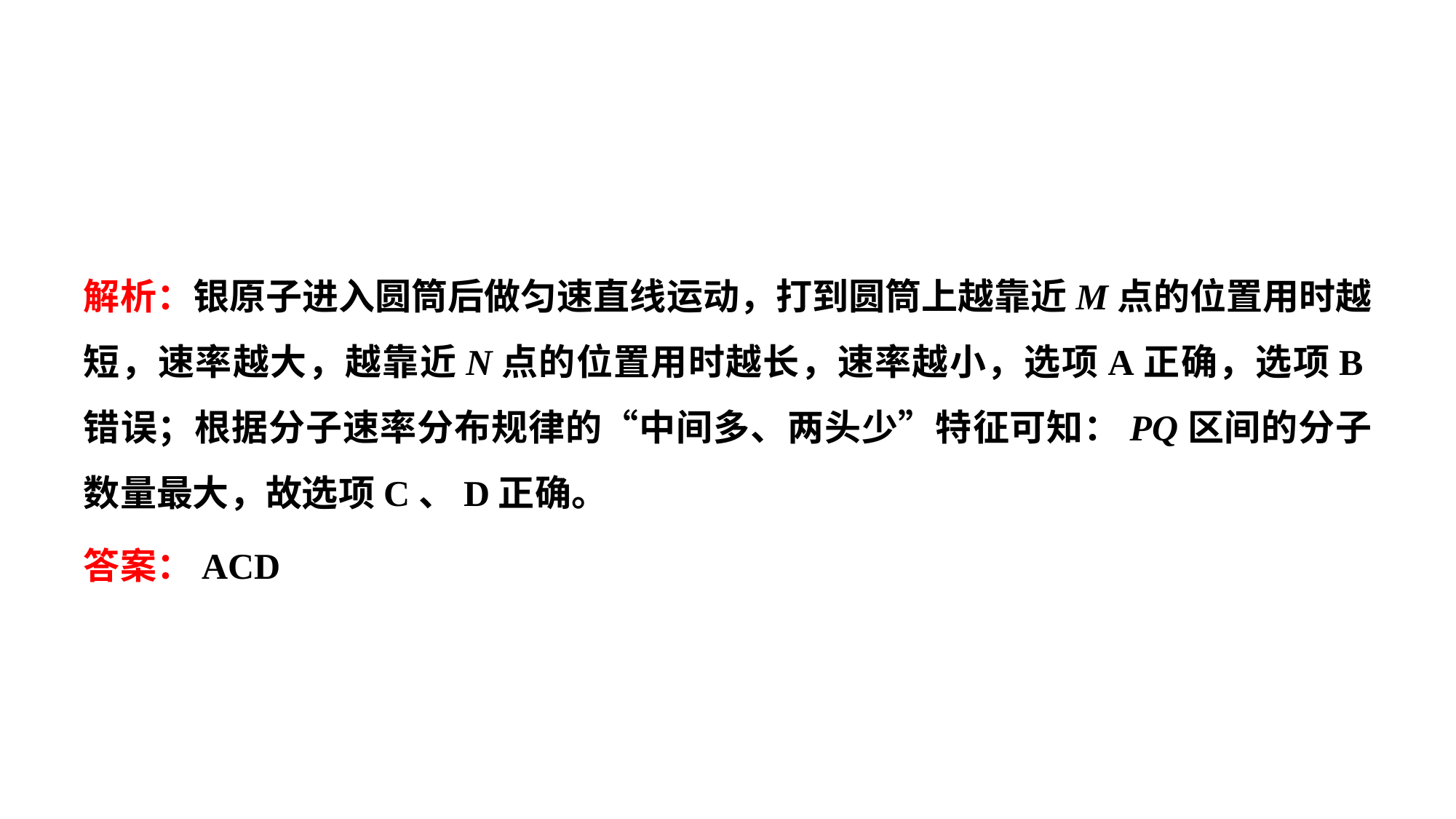

解析：银原子进入圆筒后做匀速直线运动，打到圆筒上越靠近M点的位置用时越短，速率越大，越靠近N点的位置用时越长，速率越小，选项A正确，选项B错误；根据分子速率分布规律的“中间多、两头少”特征可知：PQ区间的分子数量最大，故选项C、D正确。
答案：ACD